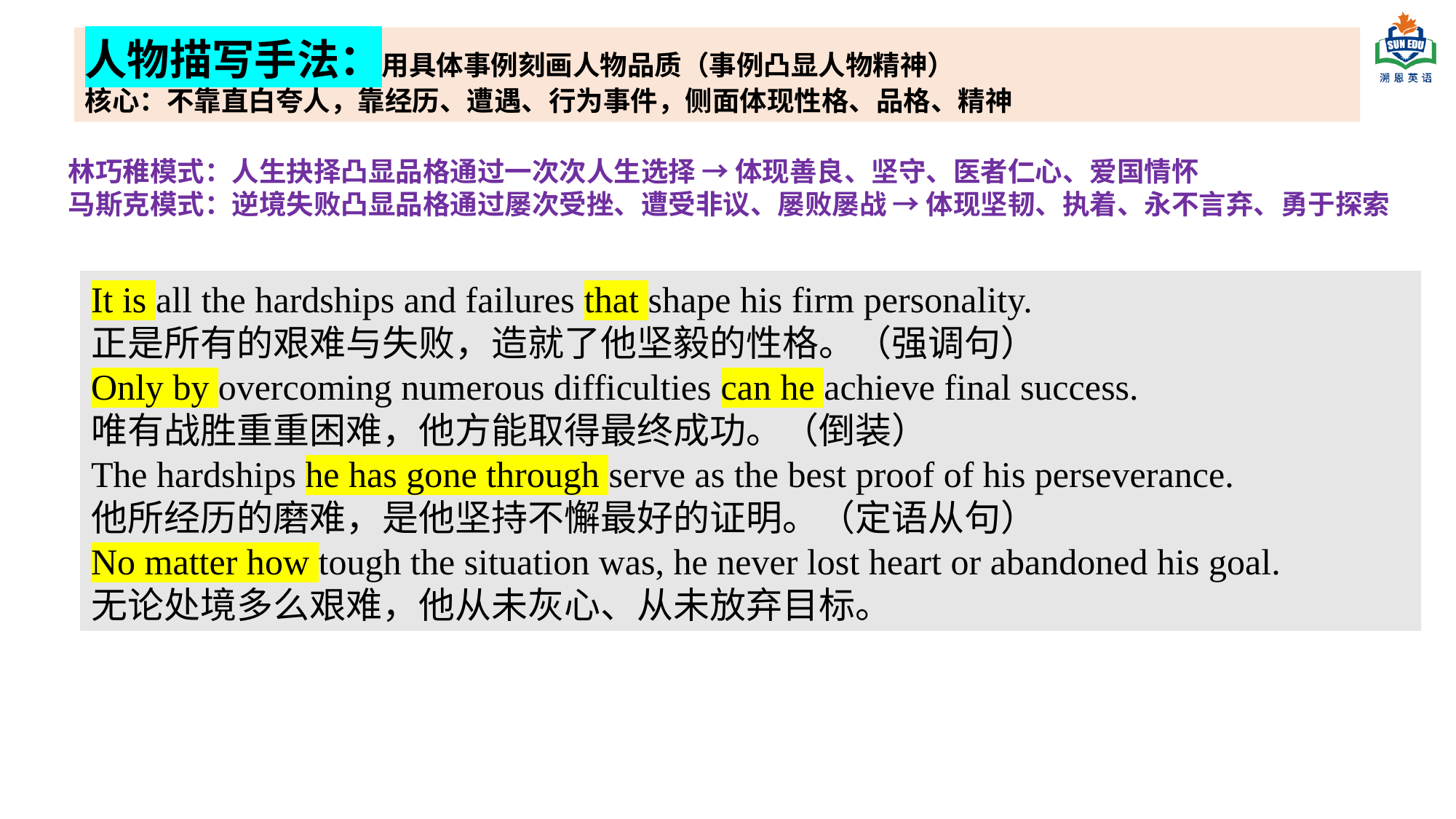

人物描写手法：用具体事例刻画人物品质（事例凸显人物精神）
核心：不靠直白夸人，靠经历、遭遇、行为事件，侧面体现性格、品格、精神
林巧稚模式：人生抉择凸显品格通过一次次人生选择 → 体现善良、坚守、医者仁心、爱国情怀
马斯克模式：逆境失败凸显品格通过屡次受挫、遭受非议、屡败屡战 → 体现坚韧、执着、永不言弃、勇于探索
It is all the hardships and failures that shape his firm personality.
正是所有的艰难与失败，造就了他坚毅的性格。（强调句）
Only by overcoming numerous difficulties can he achieve final success.
唯有战胜重重困难，他方能取得最终成功。（倒装）
The hardships he has gone through serve as the best proof of his perseverance.
他所经历的磨难，是他坚持不懈最好的证明。（定语从句）
No matter how tough the situation was, he never lost heart or abandoned his goal.
无论处境多么艰难，他从未灰心、从未放弃目标。